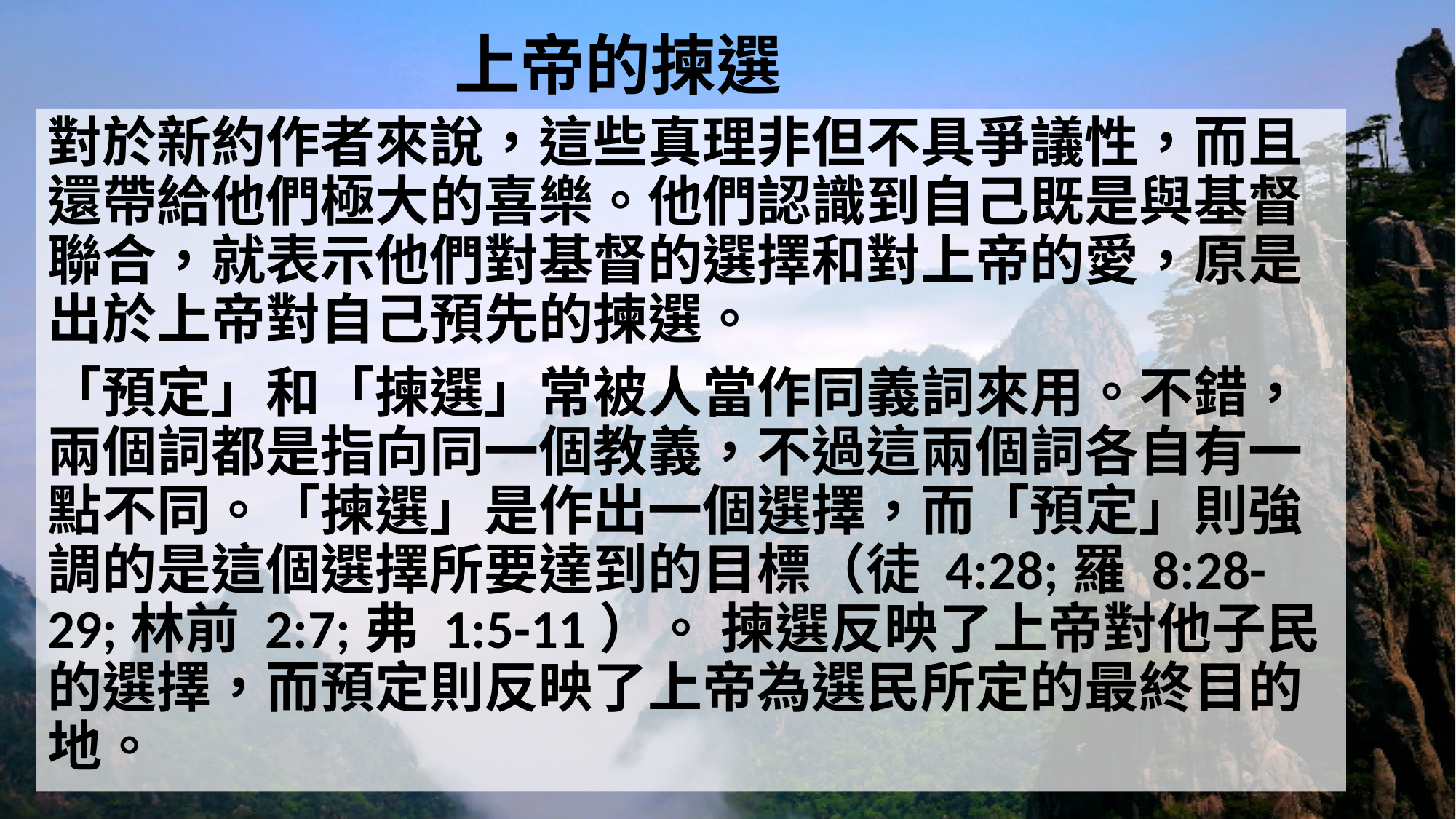

# 上帝的揀選
對於新約作者來說，這些真理非但不具爭議性，而且還帶給他們極大的喜樂。他們認識到自己既是與基督聯合，就表示他們對基督的選擇和對上帝的愛，原是出於上帝對自己預先的揀選。
「預定」和「揀選」常被人當作同義詞來用。不錯，兩個詞都是指向同一個教義，不過這兩個詞各自有一點不同。「揀選」是作出一個選擇，而「預定」則強調的是這個選擇所要達到的目標（徒 4:28;羅 8:28-29;林前 2:7;弗 1:5-11）。 揀選反映了上帝對他子民的選擇，而預定則反映了上帝為選民所定的最終目的地。